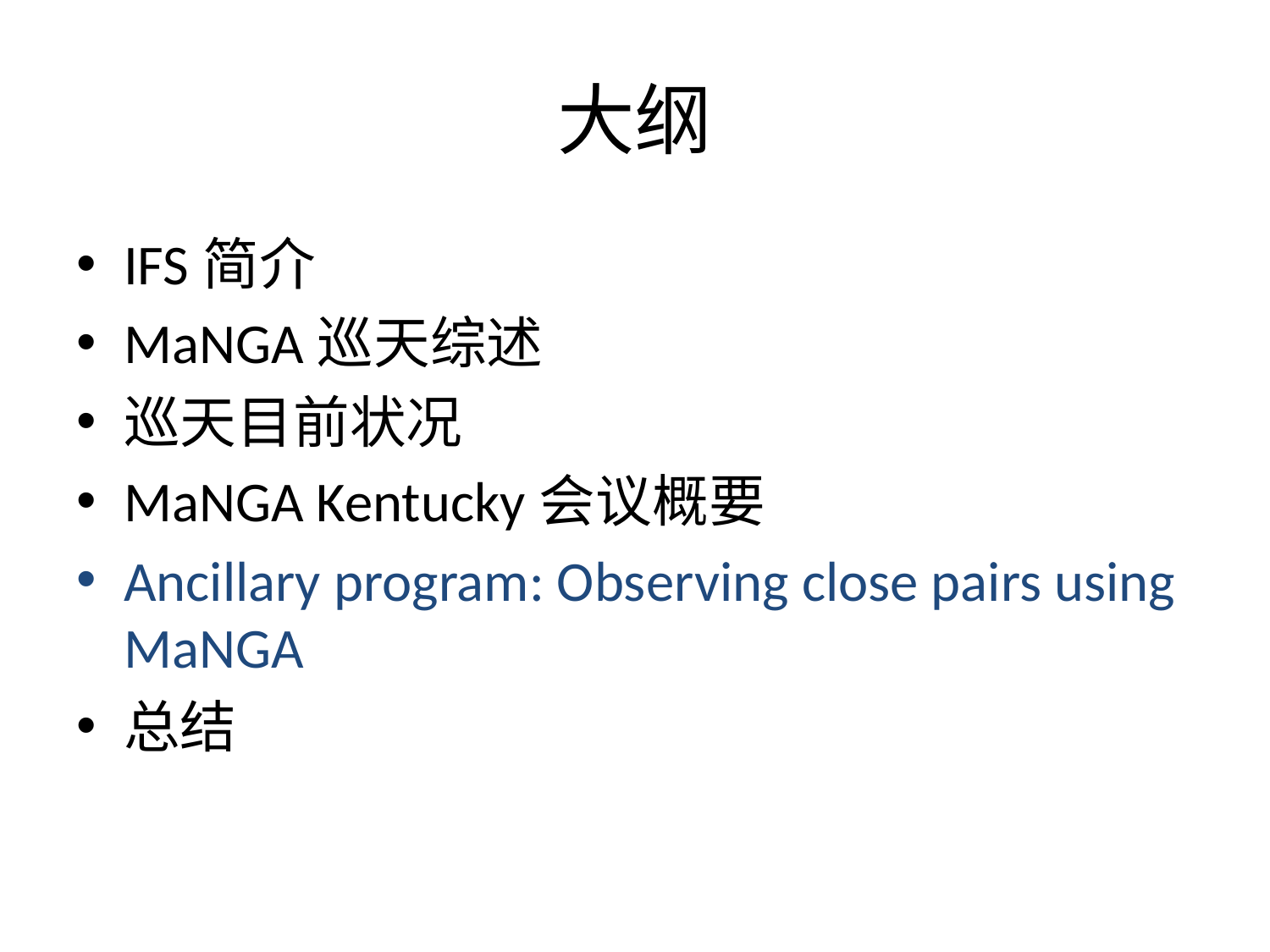

# 大纲
IFS简介
MaNGA巡天综述
巡天目前状况
MaNGA Kentucky会议概要
Ancillary program: Observing close pairs using MaNGA
总结